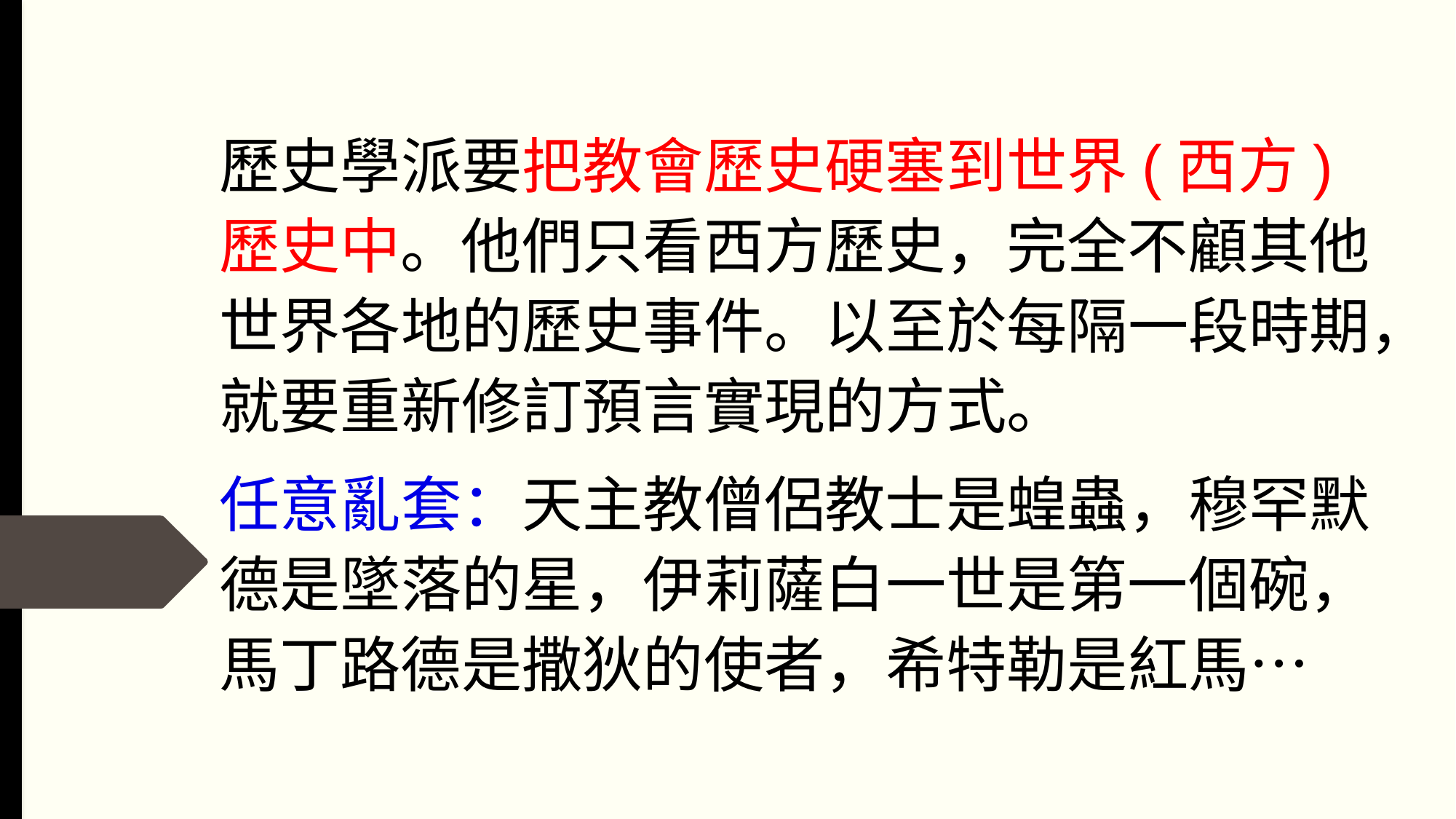

歷史學派要把教會歷史硬塞到世界(西方)歷史中。他們只看西方歷史，完全不顧其他世界各地的歷史事件。以至於每隔一段時期，就要重新修訂預言實現的方式。
任意亂套：天主教僧侶教士是蝗蟲，穆罕默德是墜落的星，伊莉薩白一世是第一個碗，馬丁路德是撒狄的使者，希特勒是紅馬…